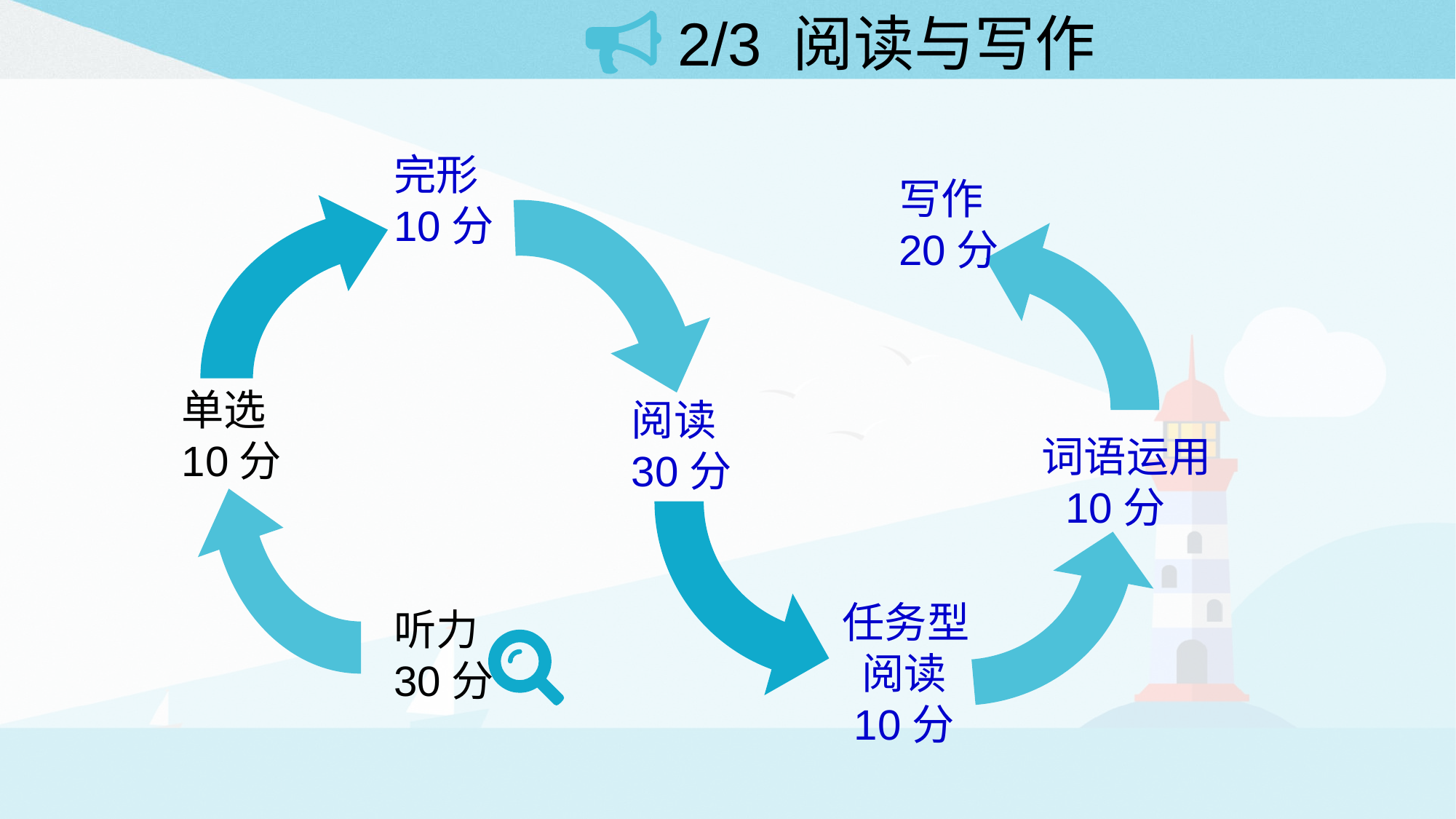

2/3 阅读与写作

完形
10分

写作
20分

单选
10分
阅读
30分
词语运用
  10分

听力
30分
任务型
 阅读
 10分